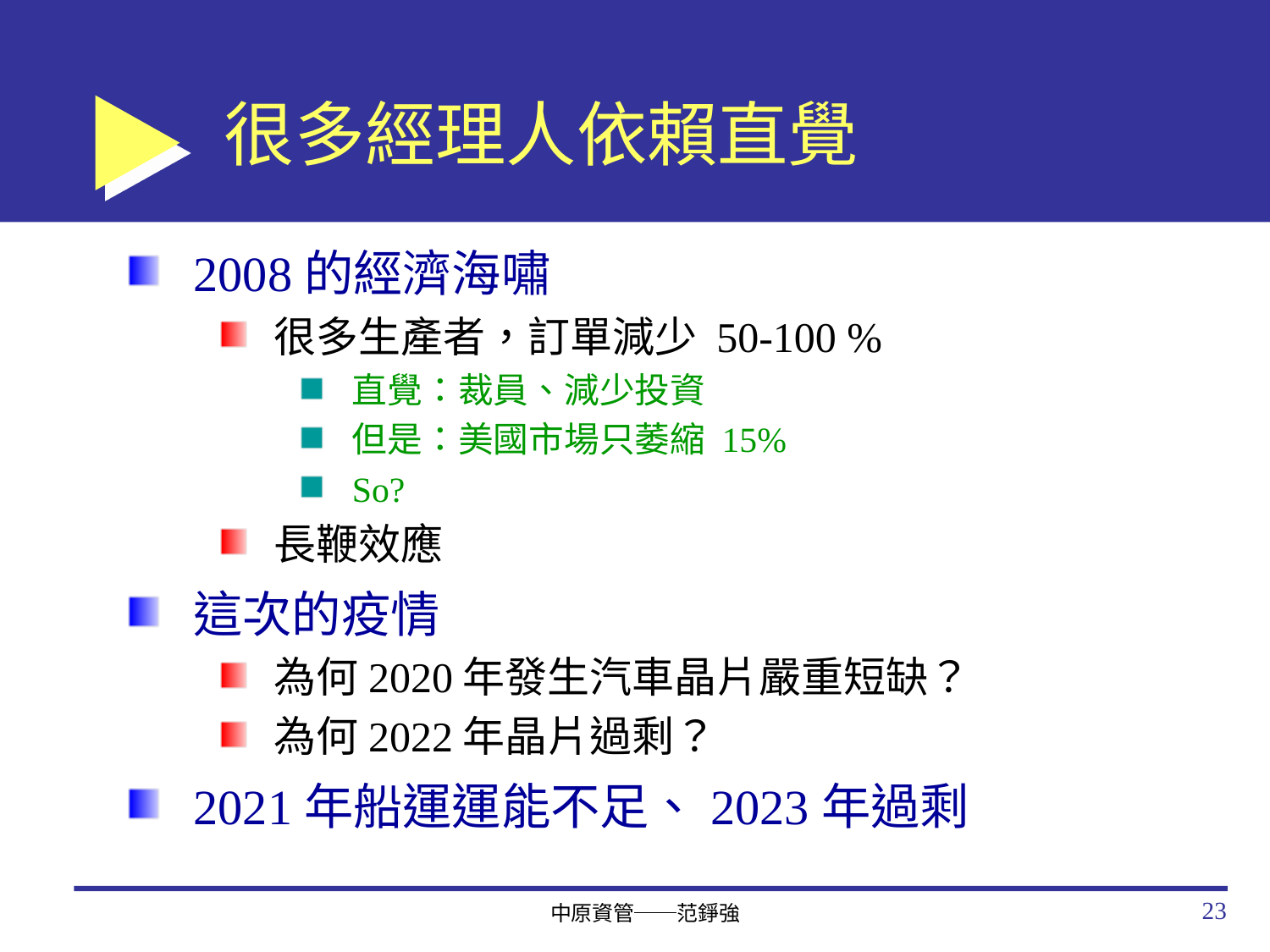

# 很多經理人依賴直覺
2008的經濟海嘯
很多生產者，訂單減少 50-100 %
直覺：裁員、減少投資
但是：美國市場只萎縮 15%
So?
長鞭效應
這次的疫情
為何2020年發生汽車晶片嚴重短缺？
為何2022年晶片過剩？
2021年船運運能不足、2023年過剩
23